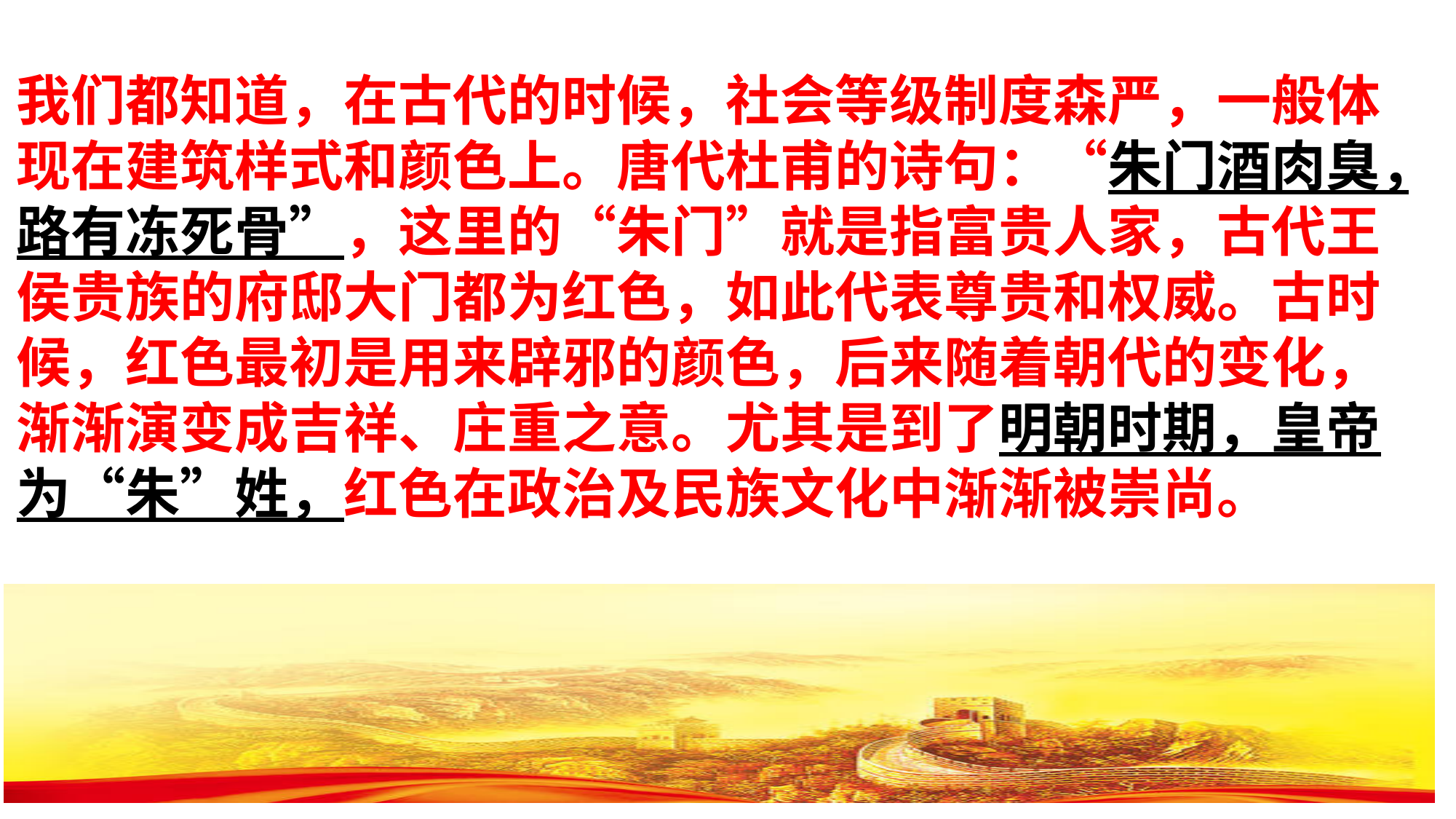

我们都知道，在古代的时候，社会等级制度森严，一般体现在建筑样式和颜色上。唐代杜甫的诗句：“朱门酒肉臭，路有冻死骨”，这里的“朱门”就是指富贵人家，古代王侯贵族的府邸大门都为红色，如此代表尊贵和权威。古时候，红色最初是用来辟邪的颜色，后来随着朝代的变化，渐渐演变成吉祥、庄重之意。尤其是到了明朝时期，皇帝为“朱”姓，红色在政治及民族文化中渐渐被崇尚。